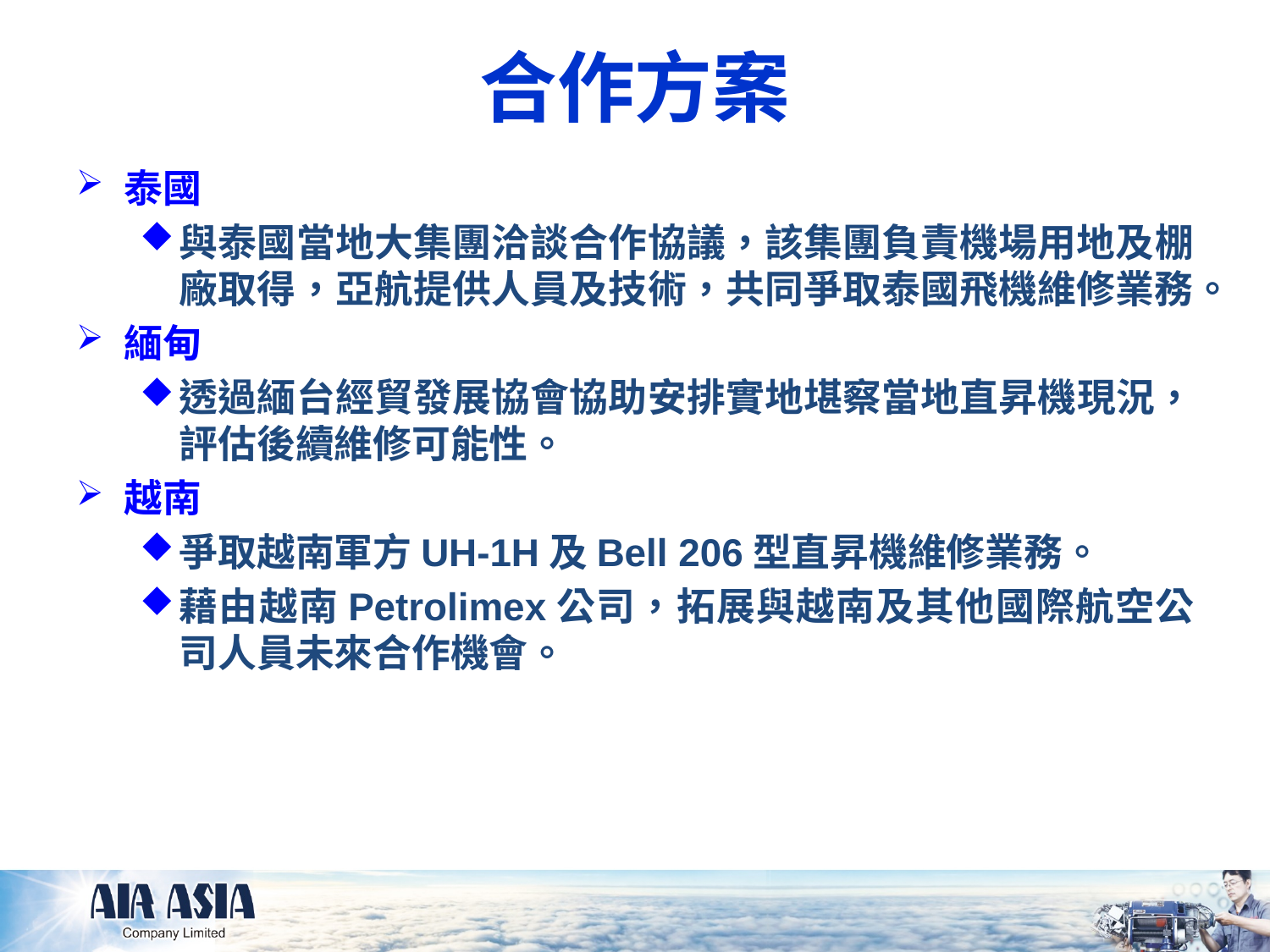

# 合作方案
泰國
與泰國當地大集團洽談合作協議，該集團負責機場用地及棚廠取得，亞航提供人員及技術，共同爭取泰國飛機維修業務。
緬甸
透過緬台經貿發展協會協助安排實地堪察當地直昇機現況，評估後續維修可能性。
越南
爭取越南軍方UH-1H及Bell 206型直昇機維修業務。
藉由越南Petrolimex公司，拓展與越南及其他國際航空公司人員未來合作機會。